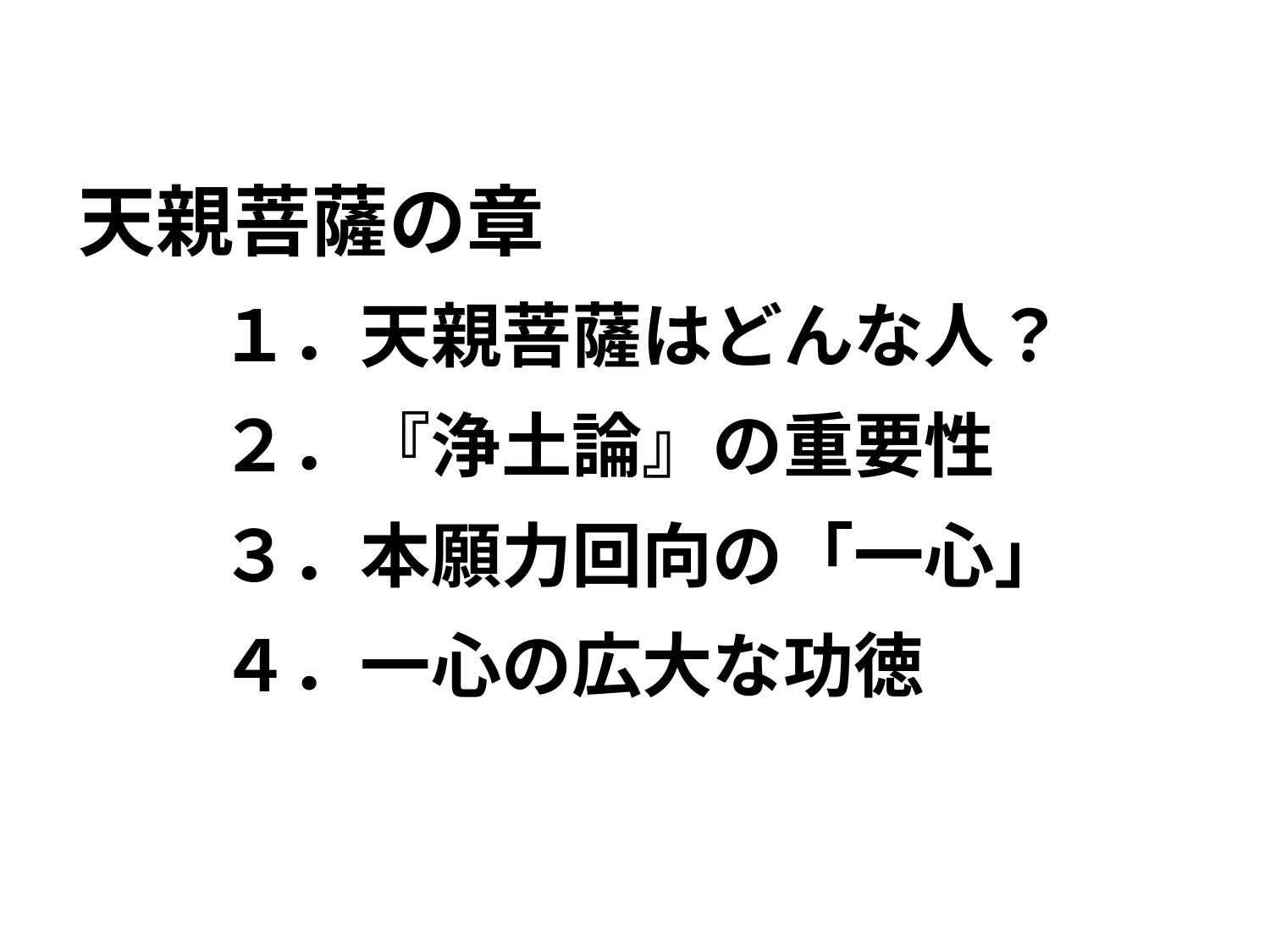

天親菩薩の章
　　１．天親菩薩はどんな人？
　　２．『浄土論』の重要性
　　３．本願力回向の「一心」
　　４．一心の広大な功徳